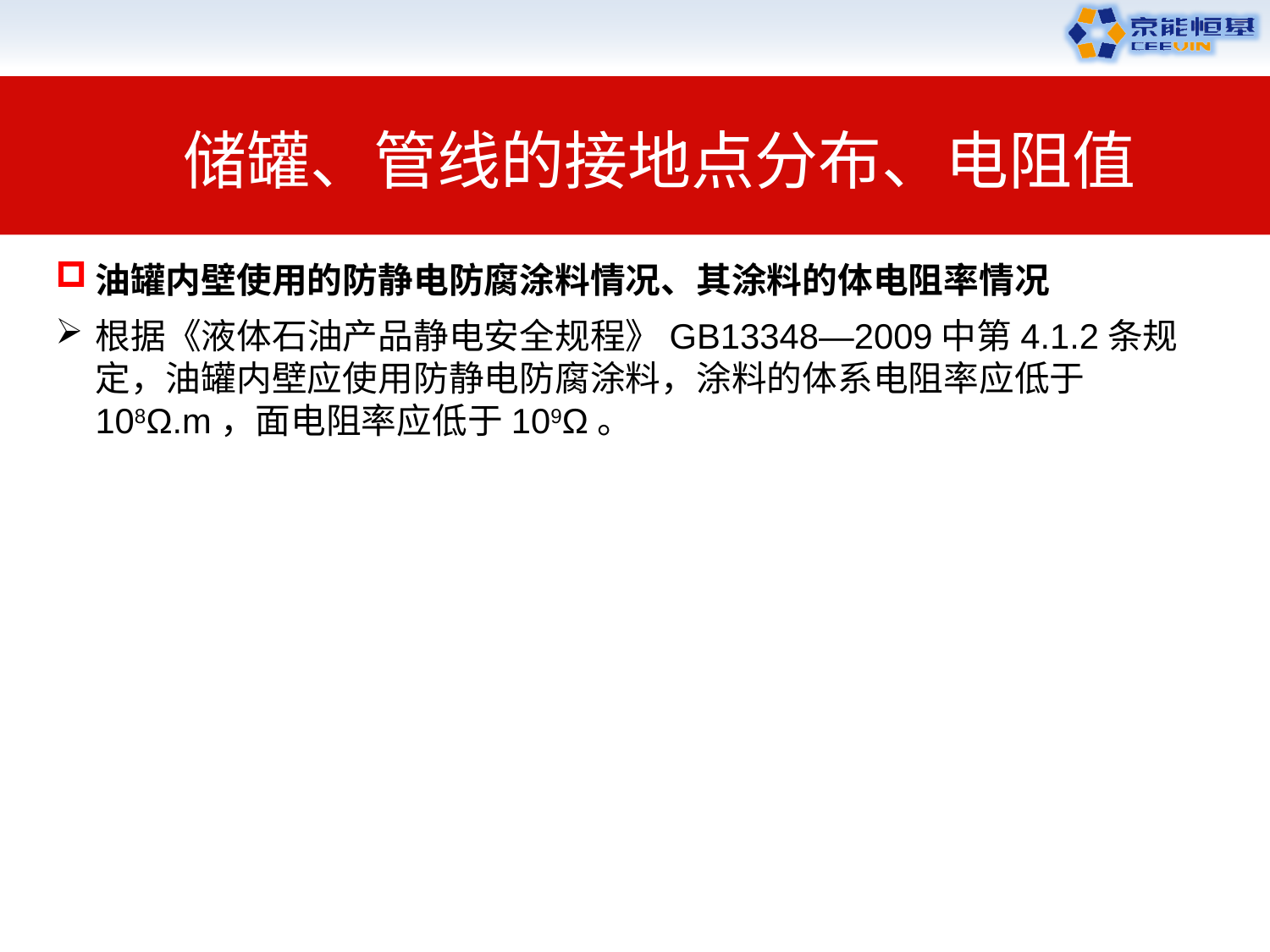

储罐、管线的接地点分布、电阻值
油罐内壁使用的防静电防腐涂料情况、其涂料的体电阻率情况
根据《液体石油产品静电安全规程》GB13348—2009中第4.1.2条规定，油罐内壁应使用防静电防腐涂料，涂料的体系电阻率应低于108Ω.m，面电阻率应低于109Ω。